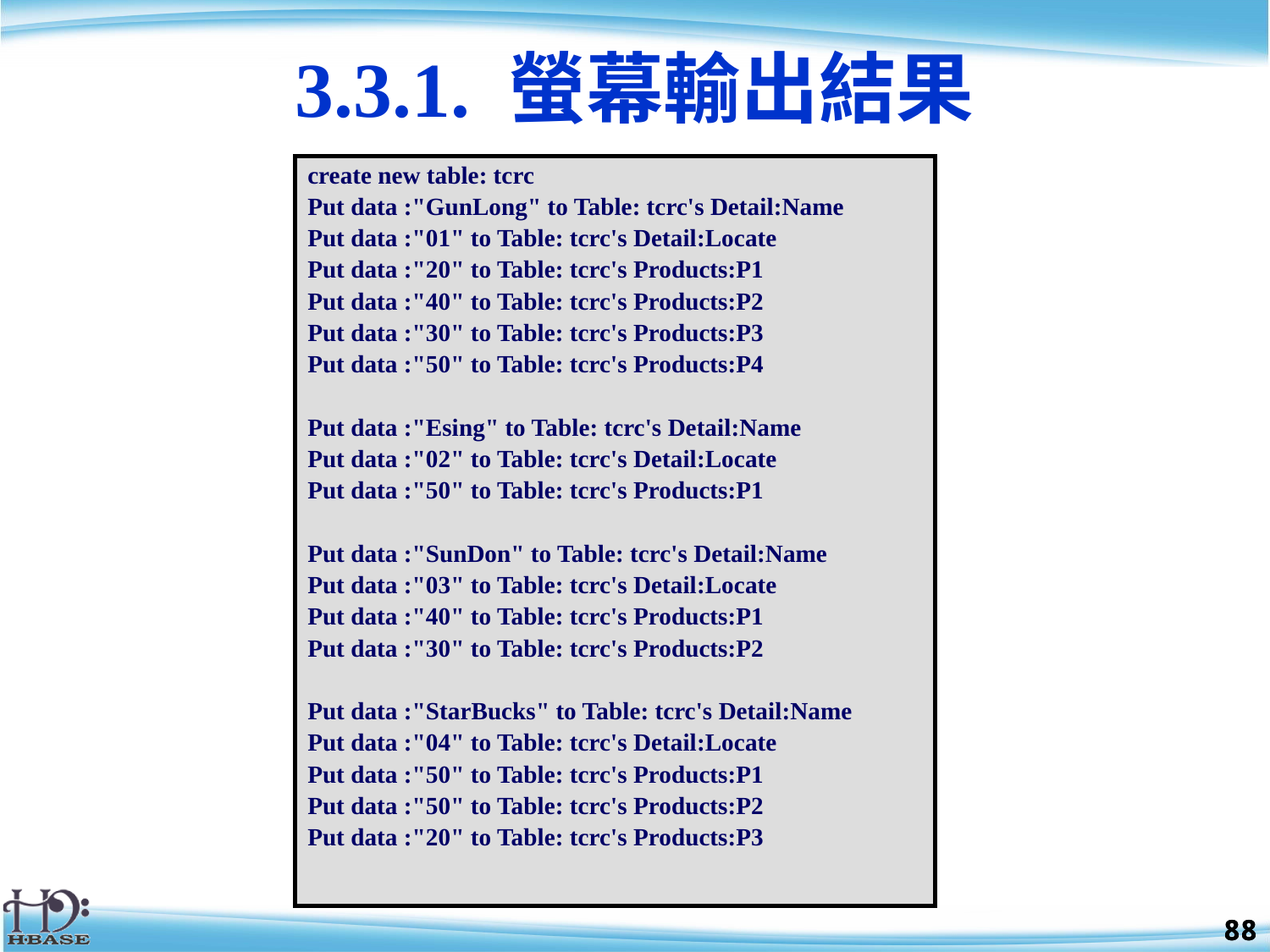

3.3.1. 螢幕輸出結果
create new table: tcrc
Put data :"GunLong" to Table: tcrc's Detail:Name
Put data :"01" to Table: tcrc's Detail:Locate
Put data :"20" to Table: tcrc's Products:P1
Put data :"40" to Table: tcrc's Products:P2
Put data :"30" to Table: tcrc's Products:P3
Put data :"50" to Table: tcrc's Products:P4

Put data :"Esing" to Table: tcrc's Detail:Name
Put data :"02" to Table: tcrc's Detail:Locate
Put data :"50" to Table: tcrc's Products:P1

Put data :"SunDon" to Table: tcrc's Detail:Name
Put data :"03" to Table: tcrc's Detail:Locate
Put data :"40" to Table: tcrc's Products:P1
Put data :"30" to Table: tcrc's Products:P2

Put data :"StarBucks" to Table: tcrc's Detail:Name
Put data :"04" to Table: tcrc's Detail:Locate
Put data :"50" to Table: tcrc's Products:P1
Put data :"50" to Table: tcrc's Products:P2
Put data :"20" to Table: tcrc's Products:P3
88
88